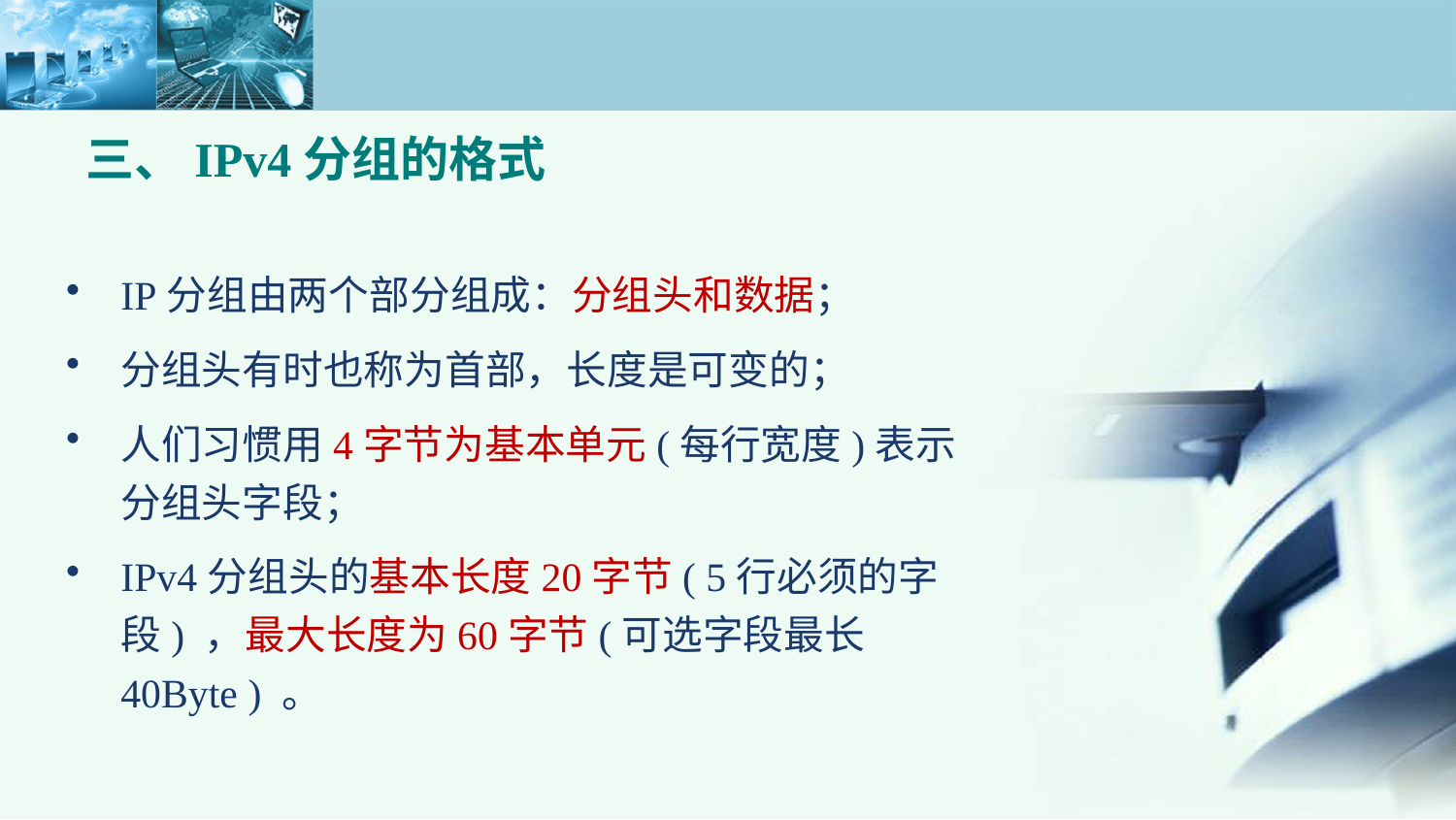

三、IPv4分组的格式
IP分组由两个部分组成：分组头和数据；
分组头有时也称为首部，长度是可变的；
人们习惯用4字节为基本单元(每行宽度)表示分组头字段；
IPv4分组头的基本长度20字节( 5行必须的字段) ，最大长度为60字节(可选字段最长40Byte ) 。